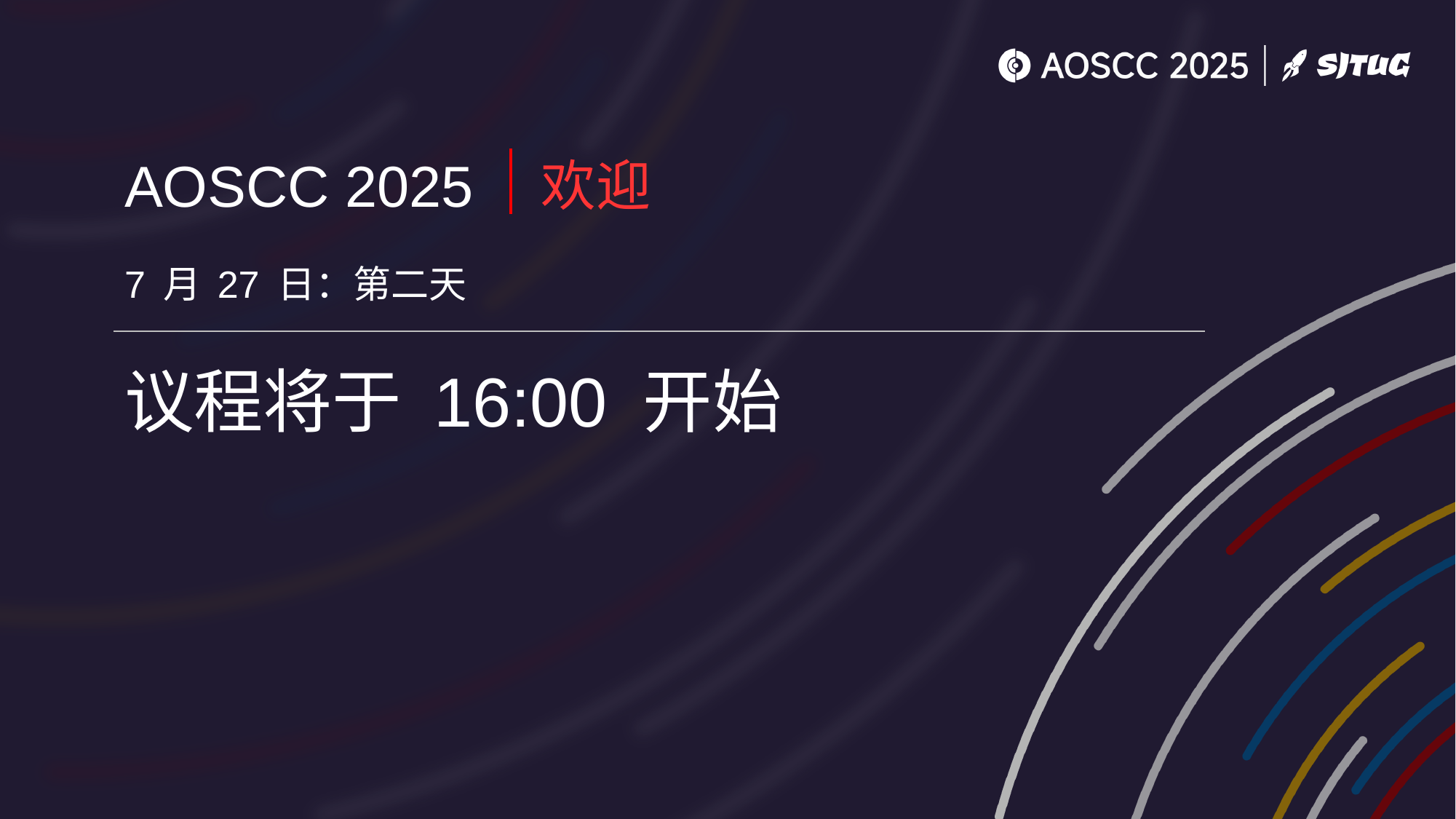

7 月 27 日：第二天
# 议程将于 16:00 开始